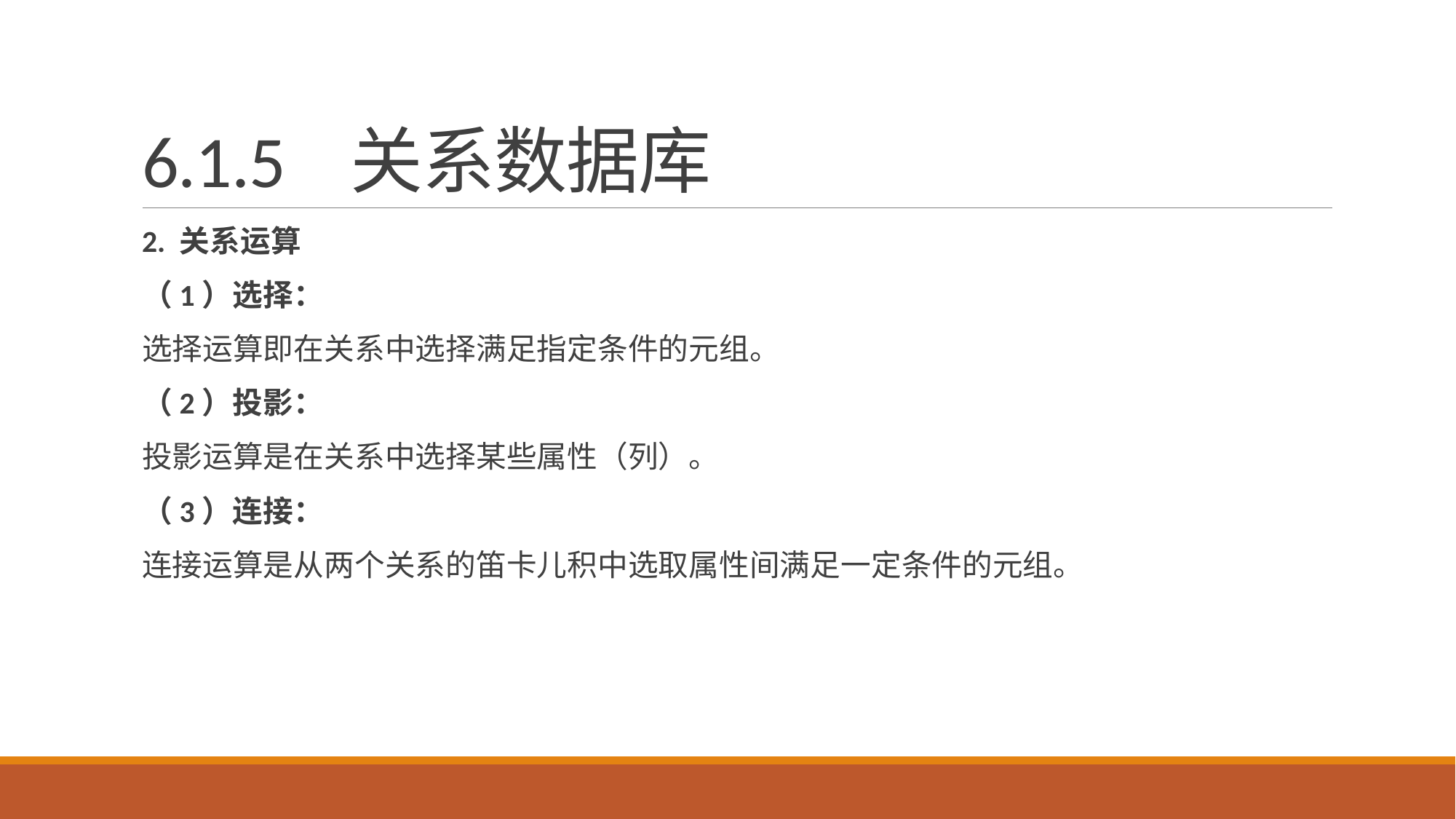

# 6.1.5   关系数据库
2. 关系运算
（1）选择：
选择运算即在关系中选择满足指定条件的元组。
（2）投影：
投影运算是在关系中选择某些属性（列）。
（3）连接：
连接运算是从两个关系的笛卡儿积中选取属性间满足一定条件的元组。